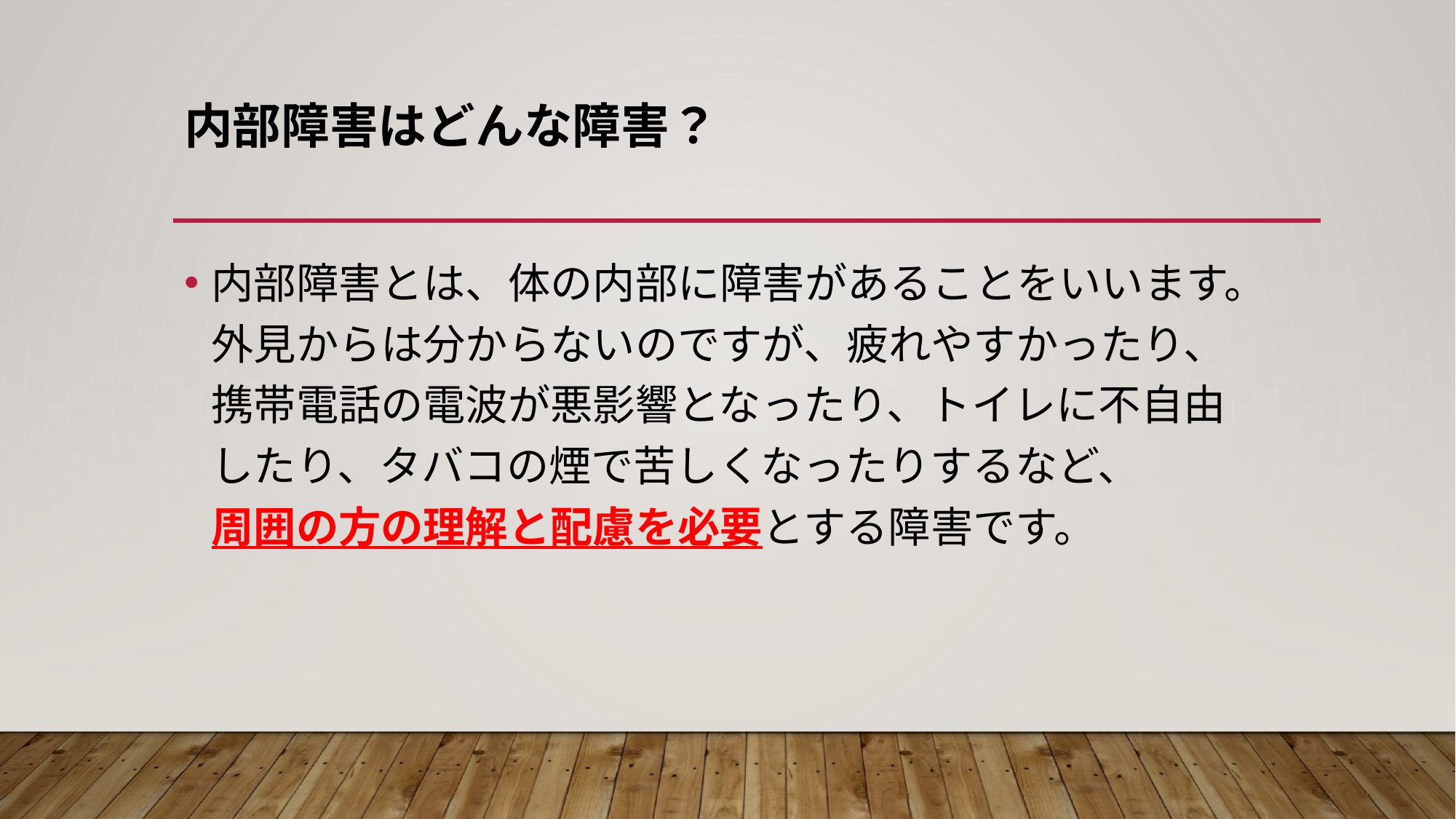

# 内部障害はどんな障害？
内部障害とは、体の内部に障害があることをいいます。外見からは分からないのですが、疲れやすかったり、　携帯電話の電波が悪影響となったり、トイレに不自由　したり、タバコの煙で苦しくなったりするなど、　　　周囲の方の理解と配慮を必要とする障害です。